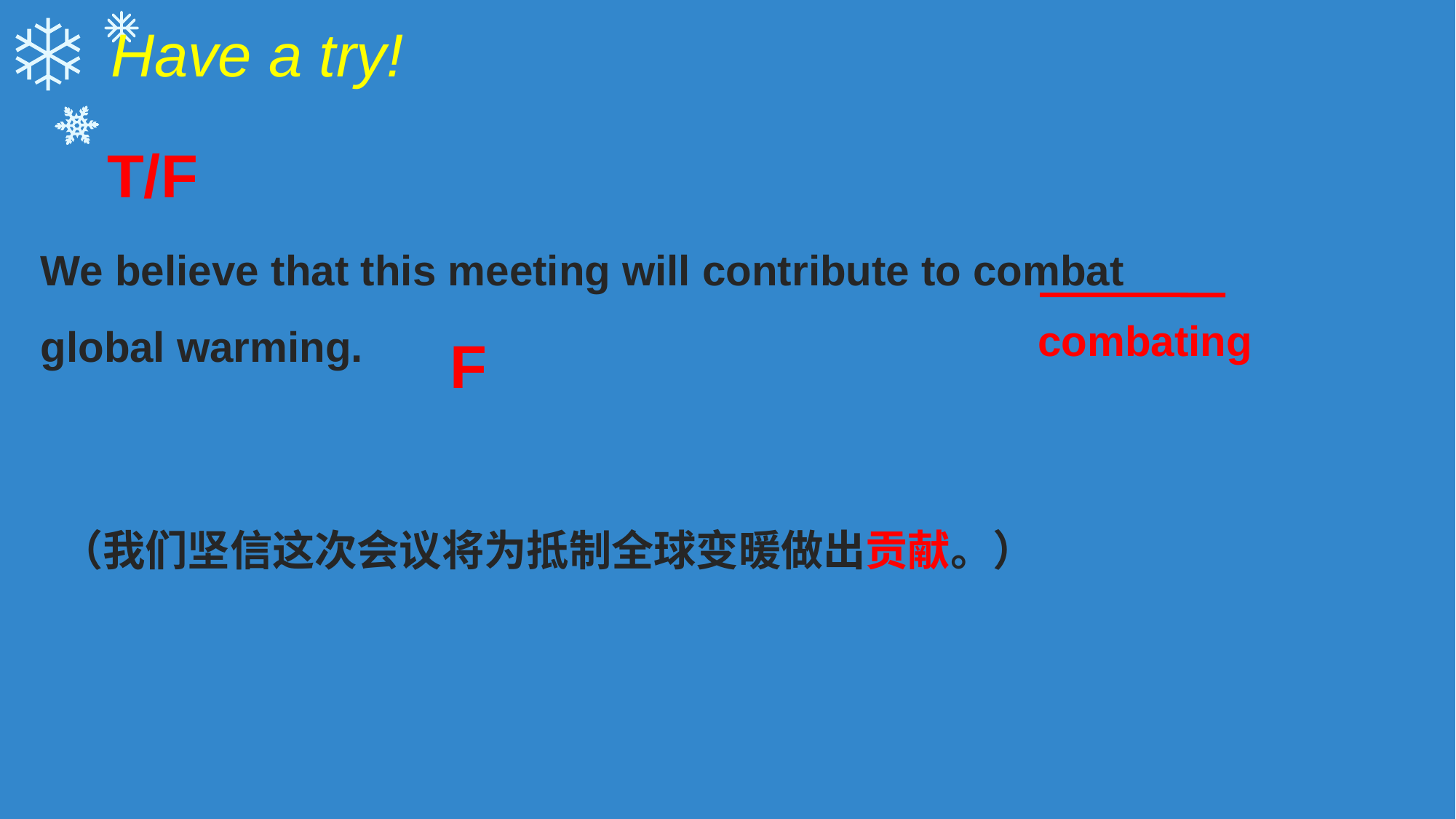

Have a try!
T/F
We believe that this meeting will contribute to combat
global warming.

 （我们坚信这次会议将为抵制全球变暖做出贡献。）

combating
F